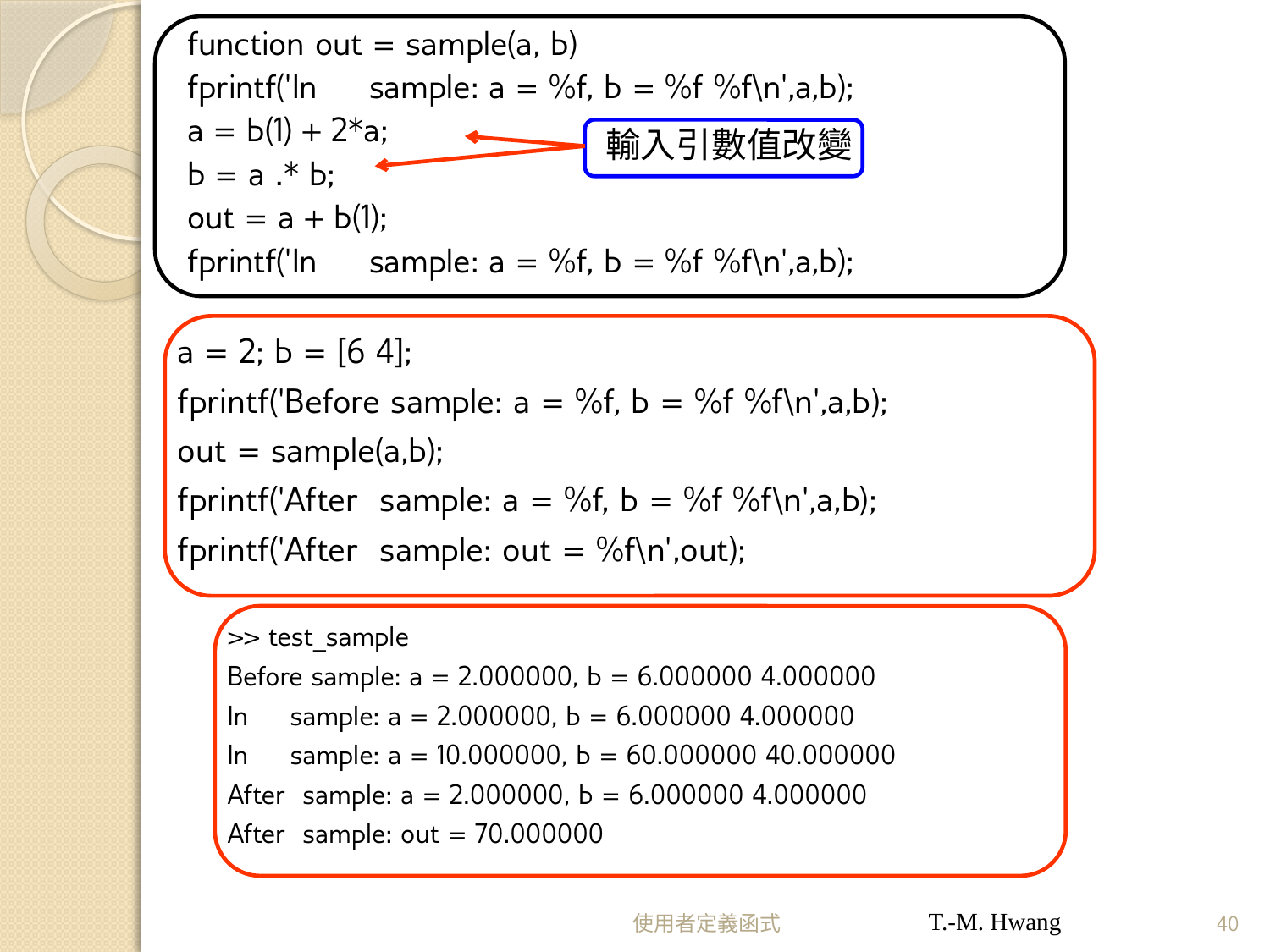

function out = sample(a, b)
fprintf('In     sample: a = %f, b = %f %f\n',a,b);
a = b(1) + 2*a;
b = a .* b;
out = a + b(1);
fprintf('In     sample: a = %f, b = %f %f\n',a,b);

輸入引數值改變

a = 2; b = [6 4];
fprintf('Before sample: a = %f, b = %f %f\n',a,b);
out = sample(a,b);
fprintf('After  sample: a = %f, b = %f %f\n',a,b);
fprintf('After  sample: out = %f\n',out);

>> test_sample
Before sample: a = 2.000000, b = 6.000000 4.000000
In     sample: a = 2.000000, b = 6.000000 4.000000
In     sample: a = 10.000000, b = 60.000000 40.000000
After  sample: a = 2.000000, b = 6.000000 4.000000
After  sample: out = 70.000000
使用者定義函式
T.-M. Hwang
40